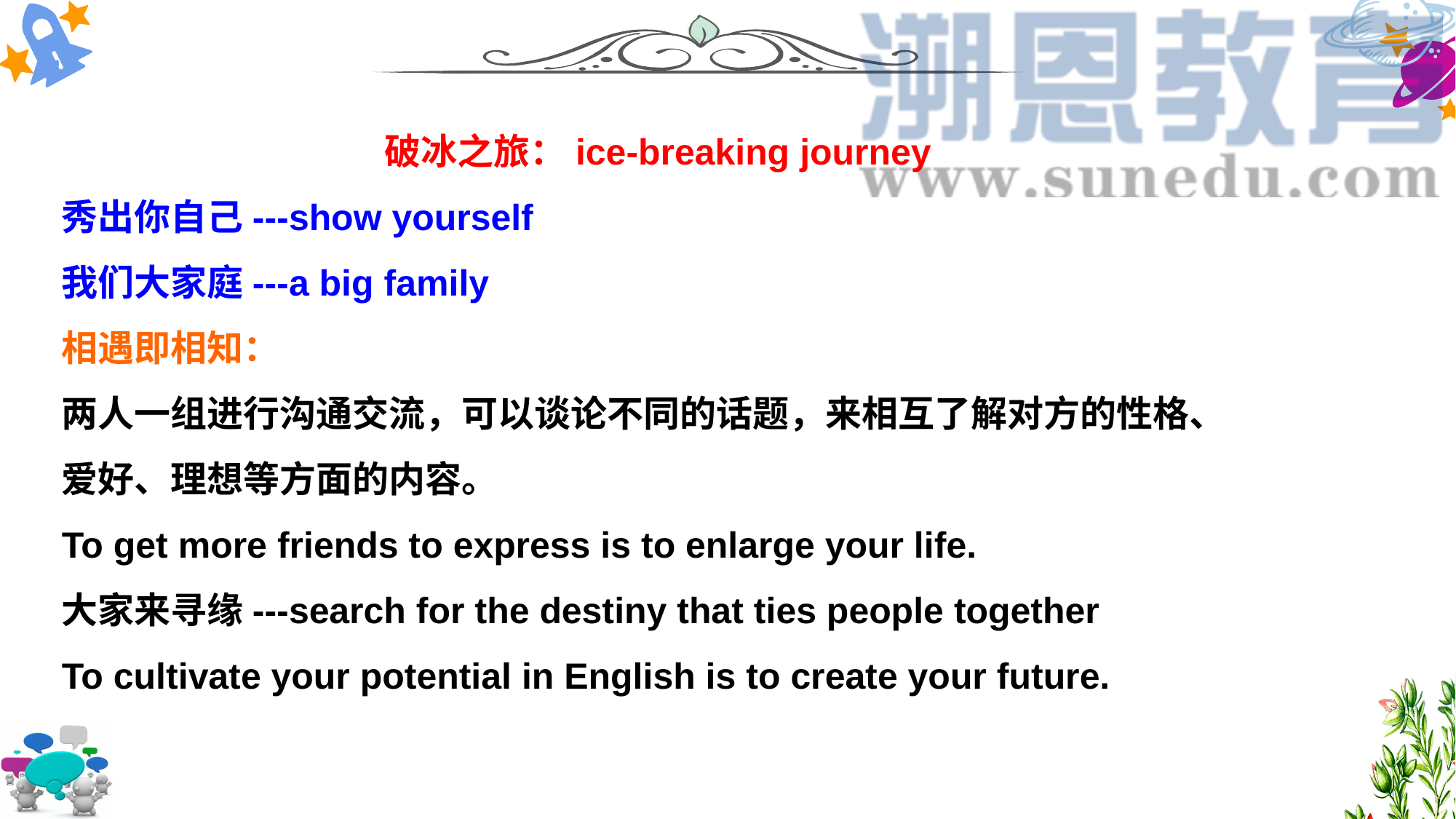

破冰之旅：ice-breaking journey
秀出你自己---show yourself
我们大家庭---a big family
相遇即相知：
两人一组进行沟通交流，可以谈论不同的话题，来相互了解对方的性格、爱好、理想等方面的内容。
To get more friends to express is to enlarge your life.
大家来寻缘---search for the destiny that ties people together
To cultivate your potential in English is to create your future.